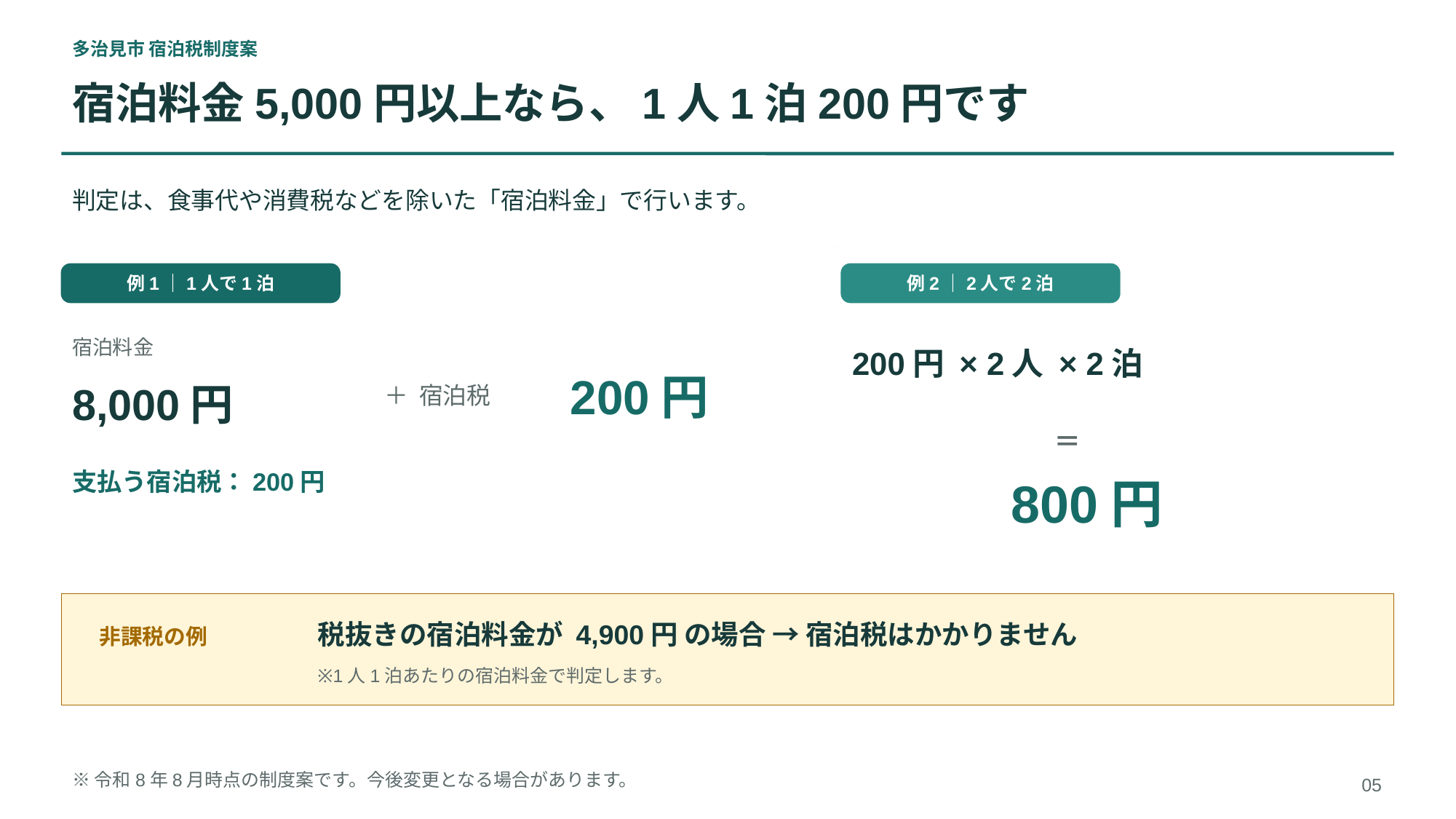

多治見市 宿泊税制度案
宿泊料金5,000円以上なら、1人1泊200円です

判定は、食事代や消費税などを除いた「宿泊料金」で行います。

例1｜1人で1泊
例2｜2人で2泊
宿泊料金
200円 × 2人 × 2泊
200円
8,000円
＋  宿泊税
＝
支払う宿泊税：200円
800円

税抜きの宿泊料金が 4,900円 の場合 → 宿泊税はかかりません
非課税の例
※1人1泊あたりの宿泊料金で判定します。
※令和8年8月時点の制度案です。今後変更となる場合があります。
05